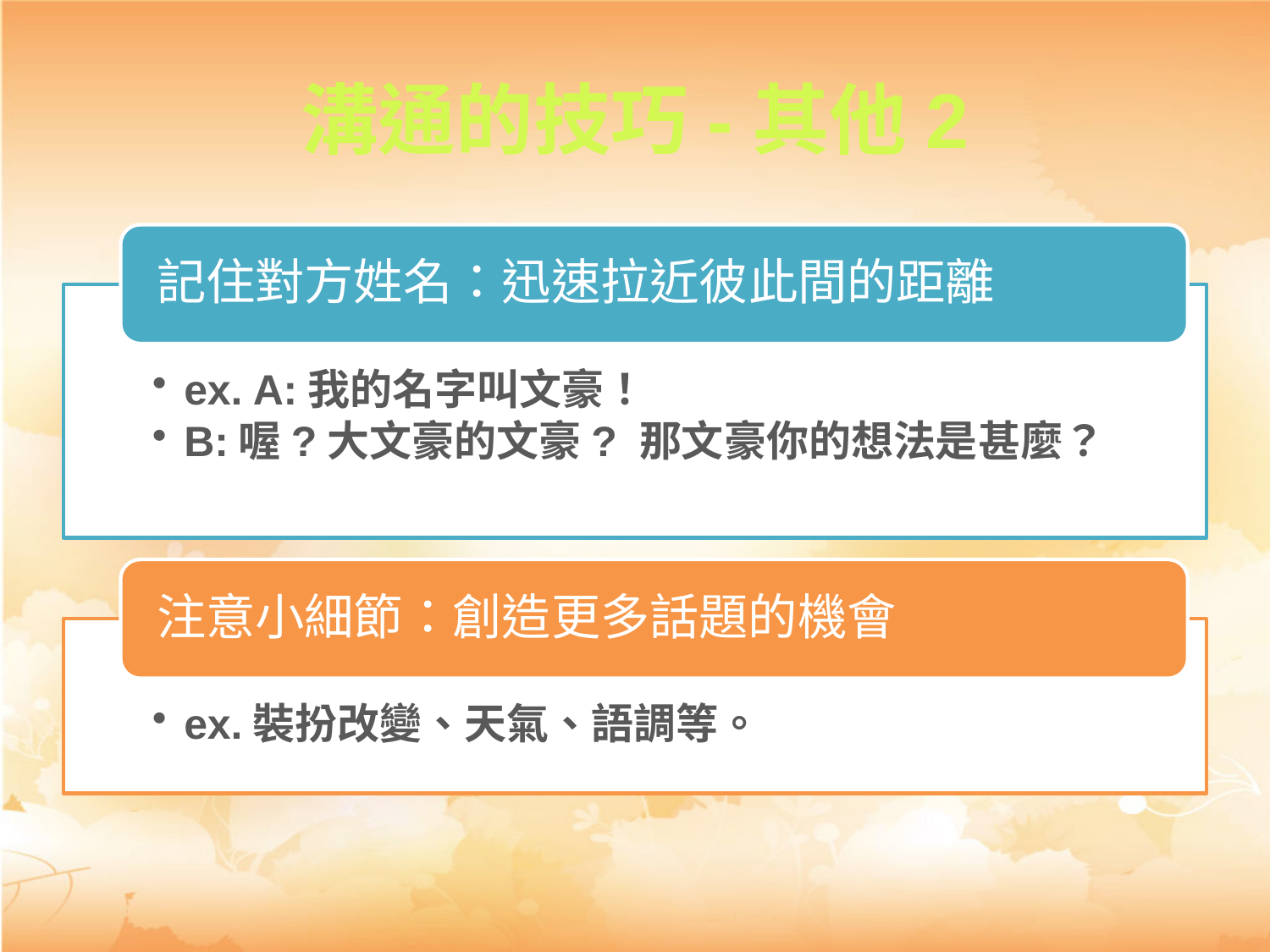

# 溝通的技巧-其他2
記住對方姓名：迅速拉近彼此間的距離
ex. A:我的名字叫文豪！
B:喔?大文豪的文豪? 那文豪你的想法是甚麼？
注意小細節：創造更多話題的機會
ex.裝扮改變、天氣、語調等。